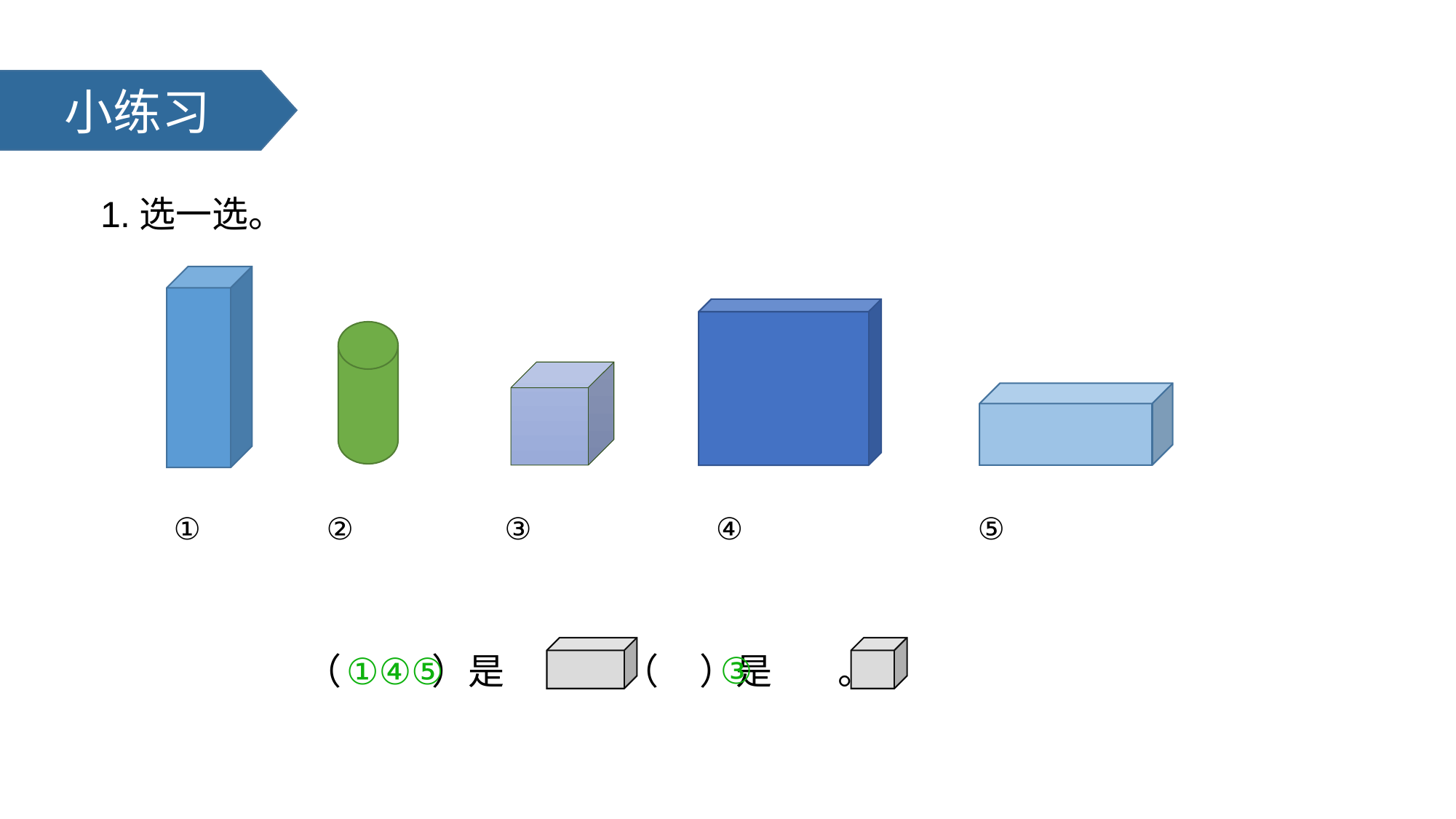

小练习
1.选一选。

  ①               ②                  ③                      ④                            ⑤

③
（           ）是          ，（     ）是        。
①④⑤